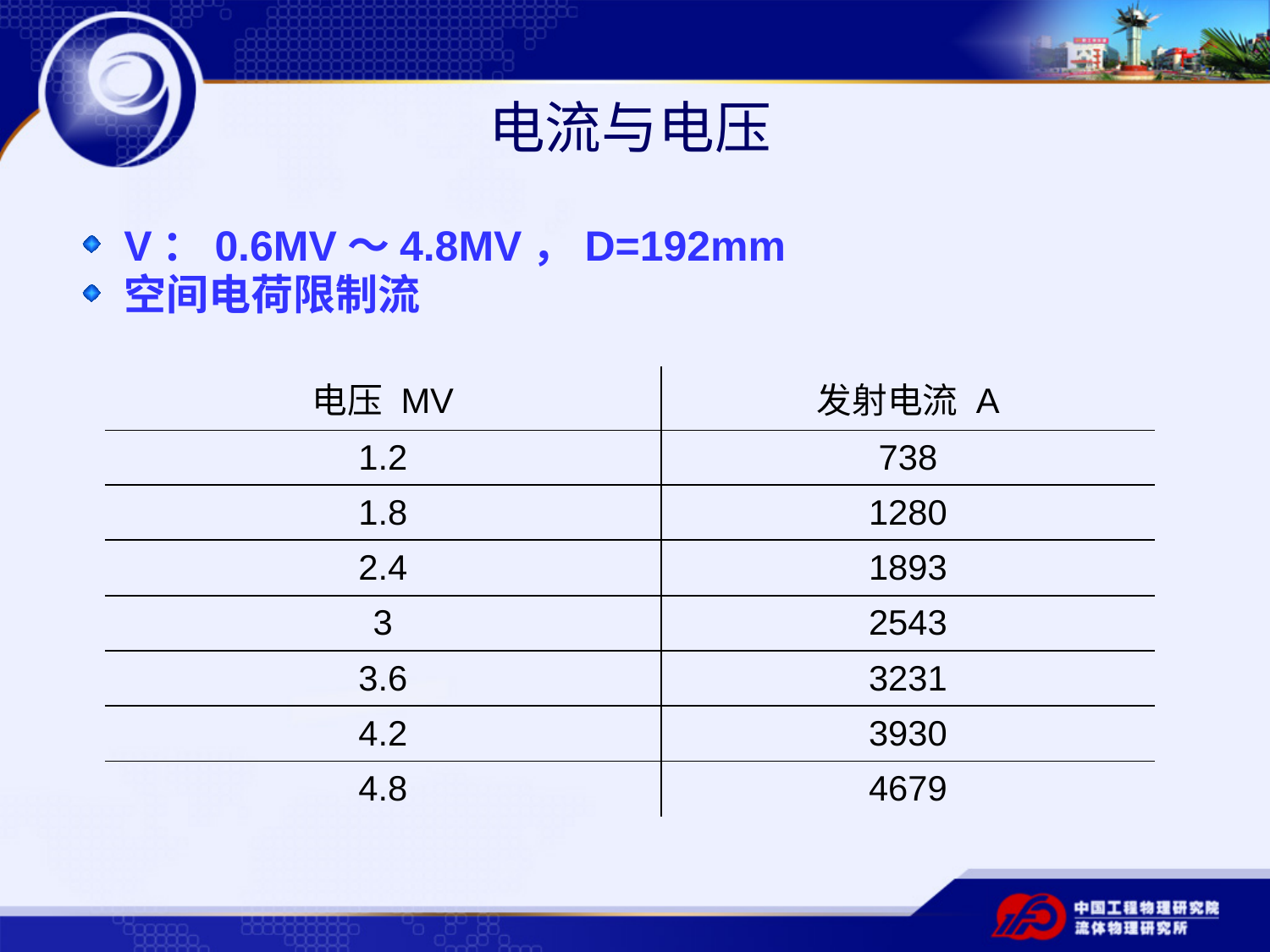

# 电流与电压
V：0.6MV～4.8MV，D=192mm
空间电荷限制流
| 电压 MV | 发射电流 A |
| --- | --- |
| 1.2 | 738 |
| 1.8 | 1280 |
| 2.4 | 1893 |
| 3 | 2543 |
| 3.6 | 3231 |
| 4.2 | 3930 |
| 4.8 | 4679 |